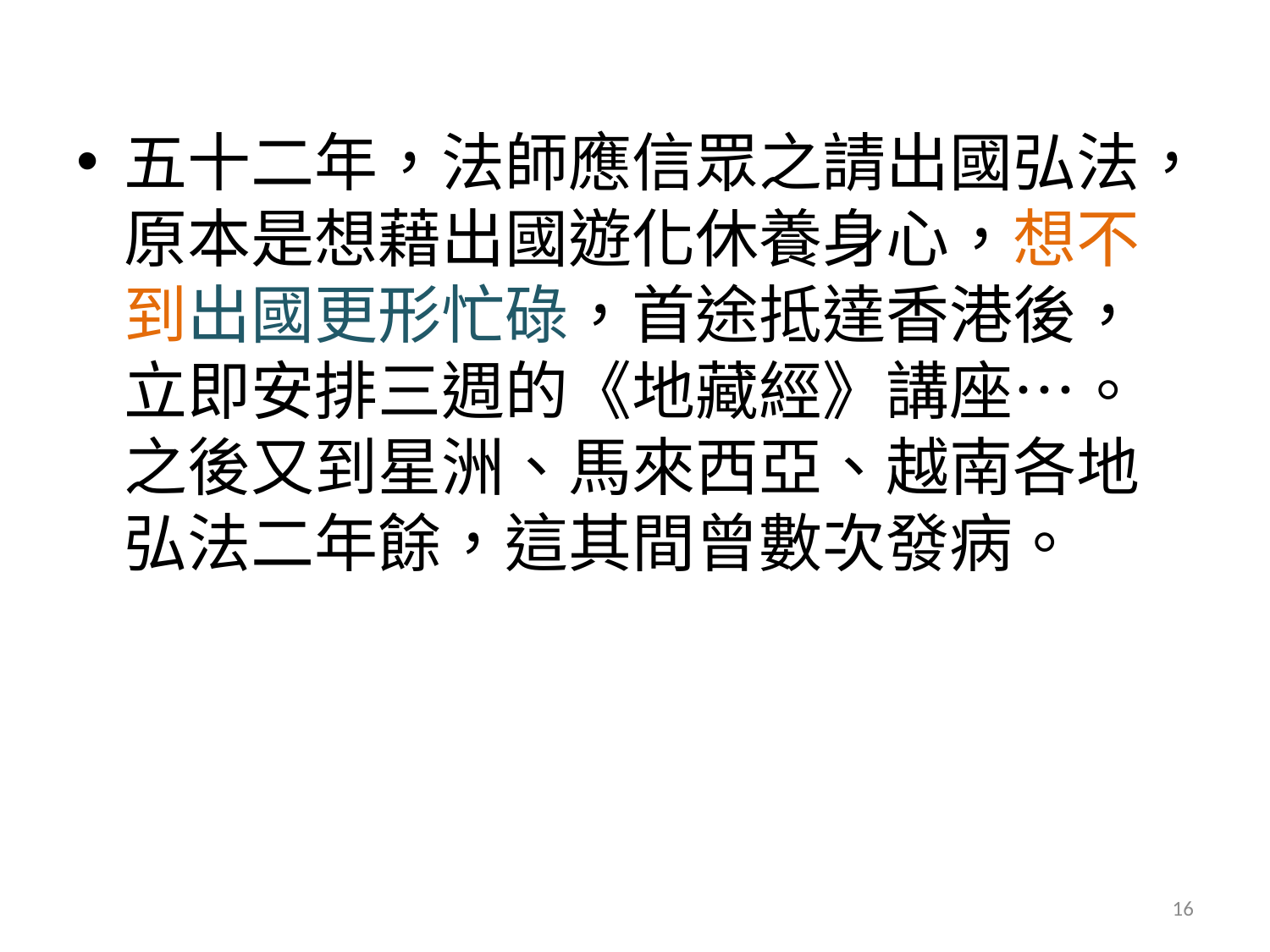

五十二年，法師應信眾之請出國弘法，原本是想藉出國遊化休養身心，想不到出國更形忙碌，首途抵達香港後，立即安排三週的《地藏經》講座…。之後又到星洲、馬來西亞、越南各地弘法二年餘，這其間曾數次發病。

16